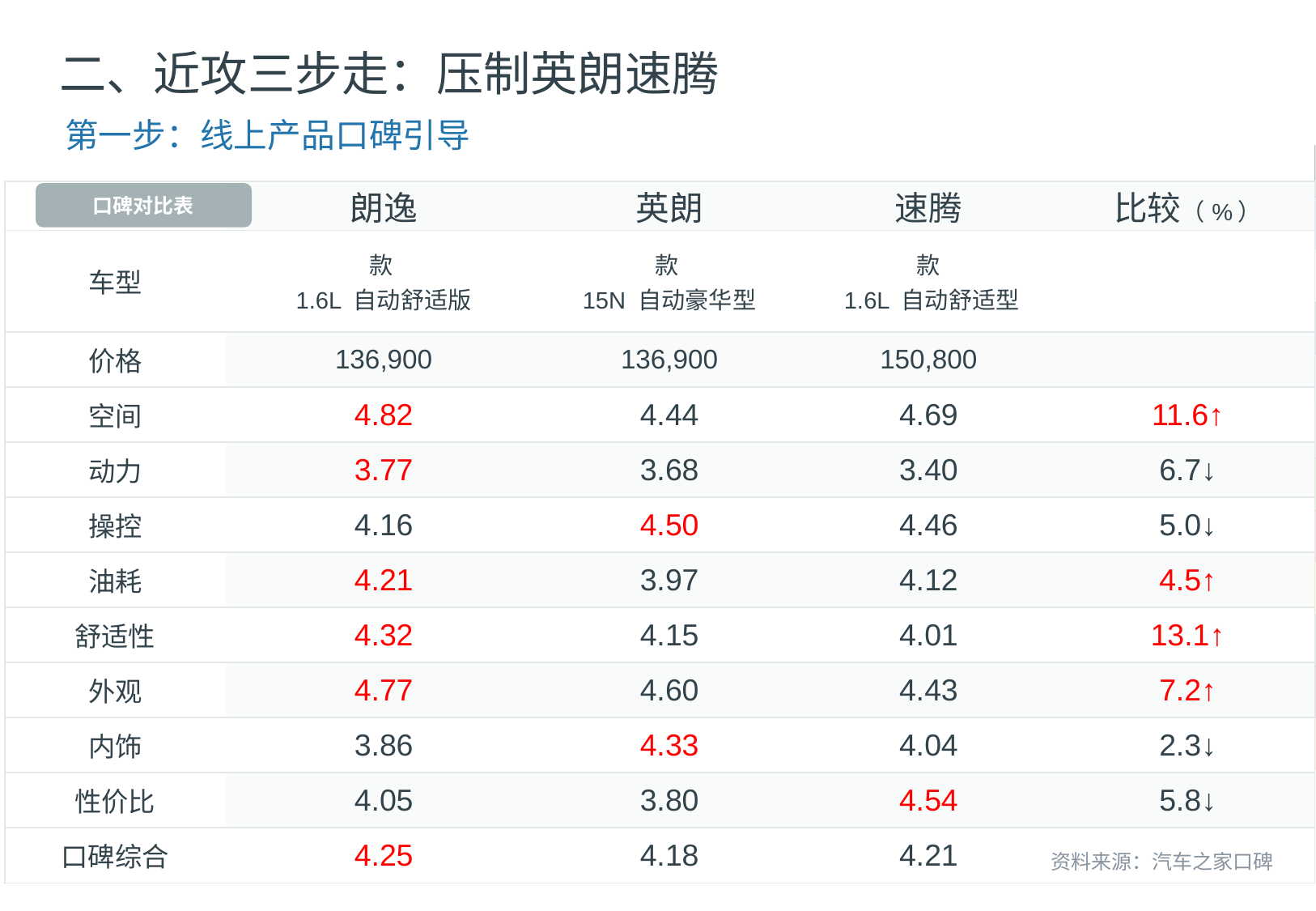

# 二、近攻三步走：压制英朗速腾
第一步：线上产品口碑引导
|  | 朗逸 | 英朗 | 速腾 | 比较（%） |
| --- | --- | --- | --- | --- |
| 车型 | 款 1.6L 自动舒适版 | 款 15N 自动豪华型 | 款 1.6L 自动舒适型 |  |
| 价格 | 136,900 | 136,900 | 150,800 |  |
| 空间 | 4.82 | 4.44 | 4.69 | 11.6↑ |
| 动力 | 3.77 | 3.68 | 3.40 | 6.7↓ |
| 操控 | 4.16 | 4.50 | 4.46 | 5.0↓ |
| 油耗 | 4.21 | 3.97 | 4.12 | 4.5↑ |
| 舒适性 | 4.32 | 4.15 | 4.01 | 13.1↑ |
| 外观 | 4.77 | 4.60 | 4.43 | 7.2↑ |
| 内饰 | 3.86 | 4.33 | 4.04 | 2.3↓ |
| 性价比 | 4.05 | 3.80 | 4.54 | 5.8↓ |
| 口碑综合 | 4.25 | 4.18 | 4.21 |  |
口碑对比表
DD.MM.JJJJ
Page 14
Author/Department
资料来源：汽车之家口碑